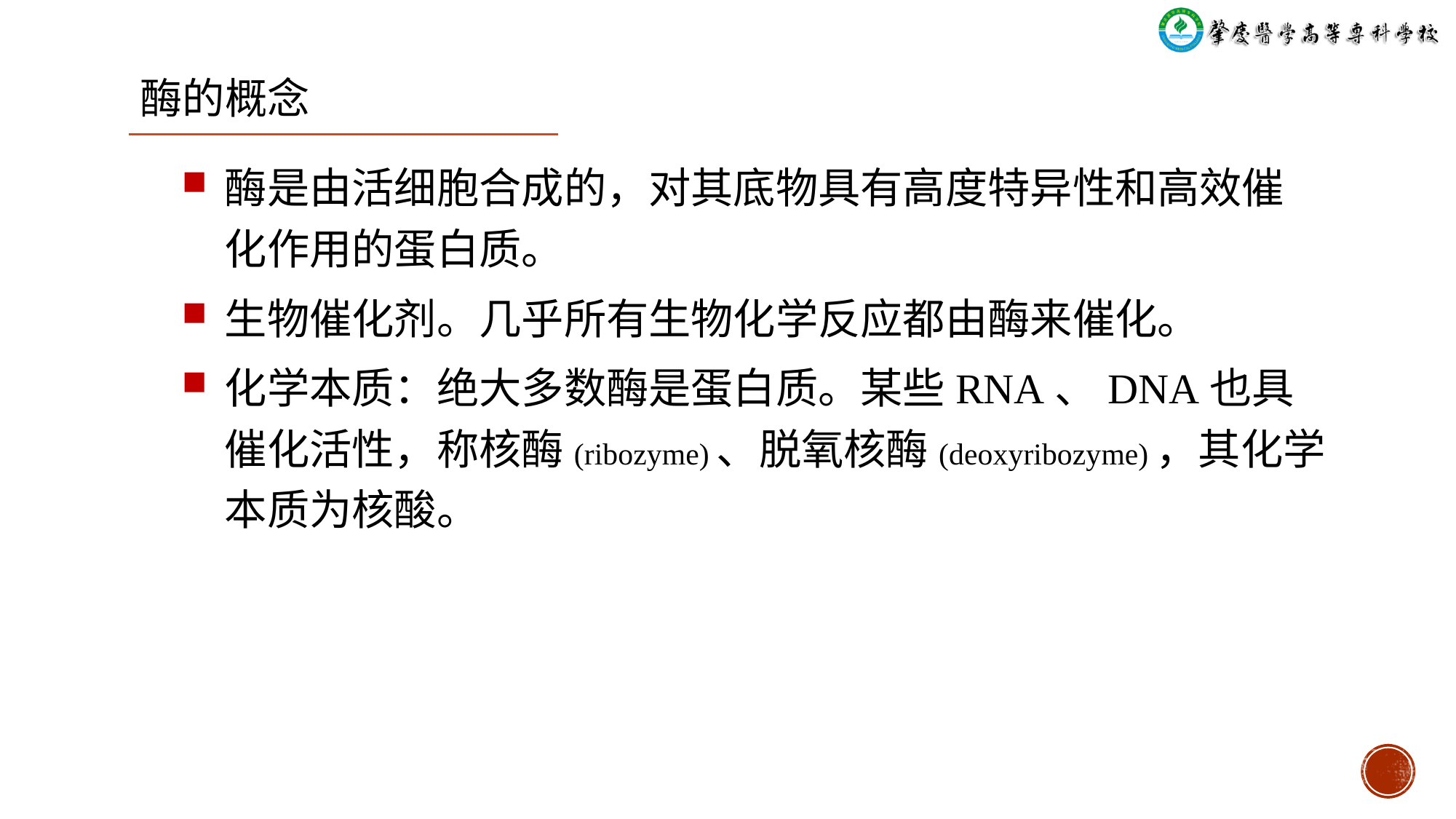

酶的概念
酶是由活细胞合成的，对其底物具有高度特异性和高效催化作用的蛋白质。
生物催化剂。几乎所有生物化学反应都由酶来催化。
化学本质：绝大多数酶是蛋白质。某些RNA、DNA也具催化活性，称核酶(ribozyme)、脱氧核酶(deoxyribozyme)，其化学本质为核酸。